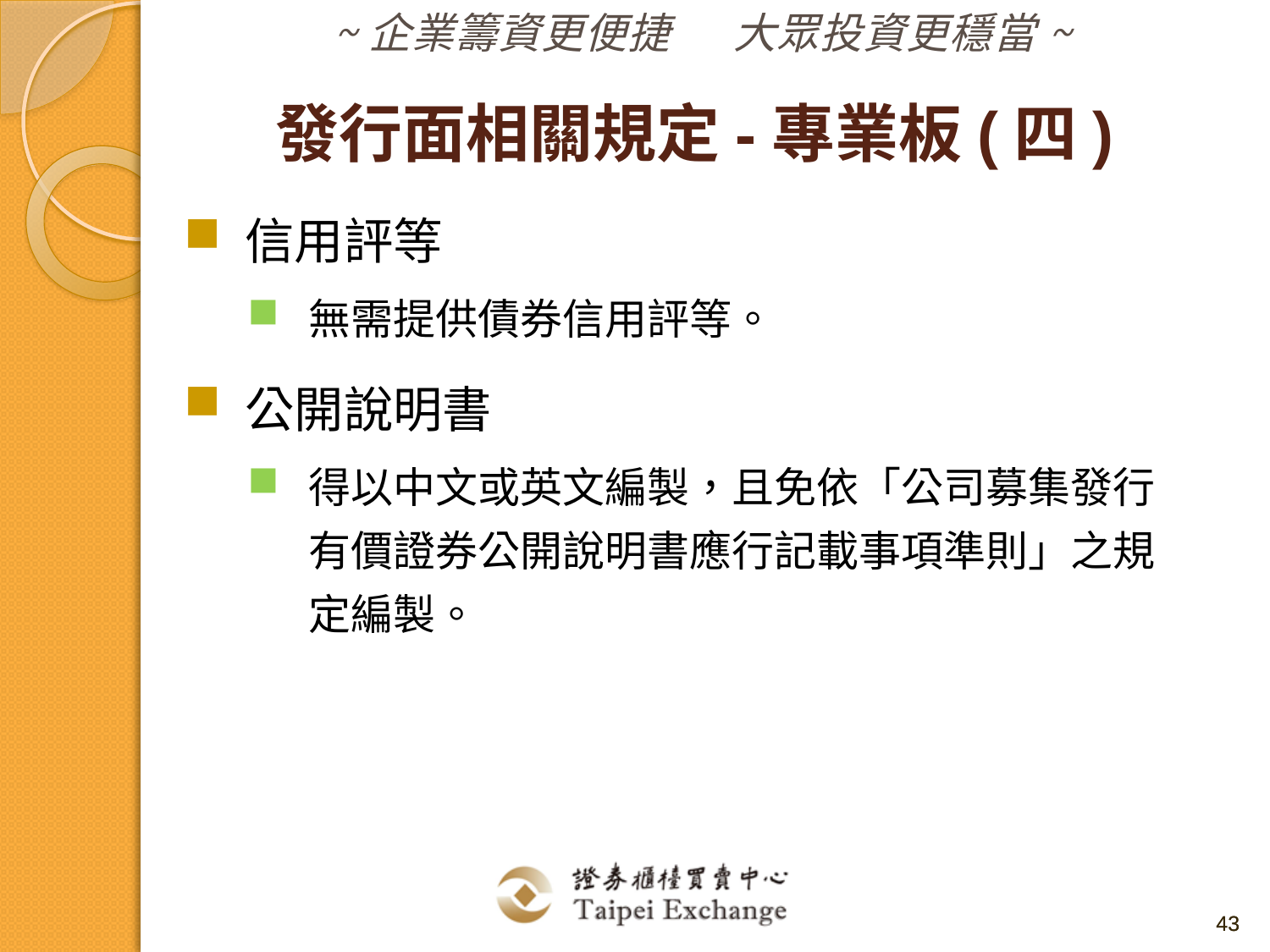

發行面相關規定-專業板(四)
信用評等
無需提供債券信用評等。
公開說明書
得以中文或英文編製，且免依「公司募集發行有價證券公開說明書應行記載事項準則」之規定編製。

43
43